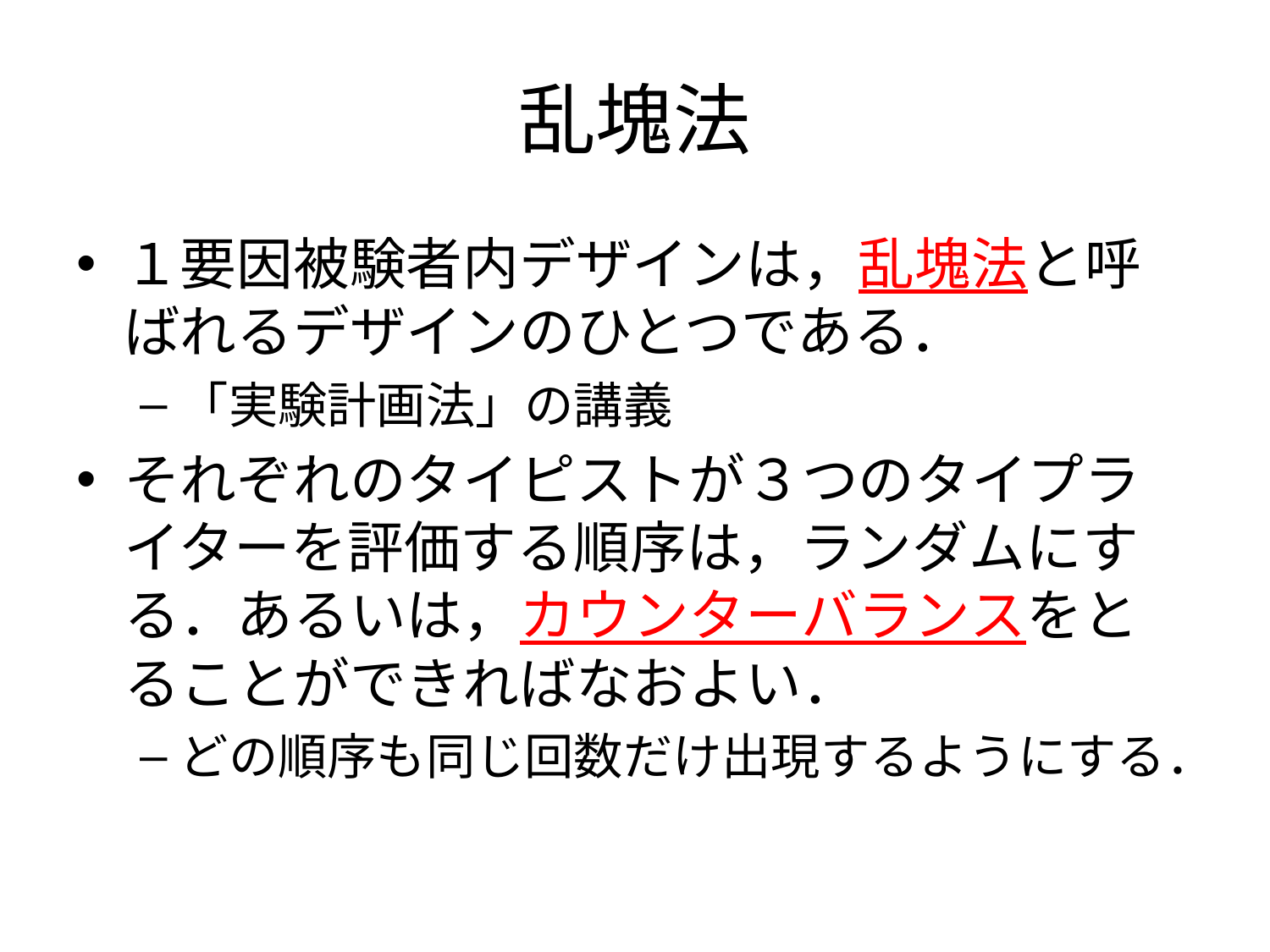

# 乱塊法
１要因被験者内デザインは，乱塊法と呼ばれるデザインのひとつである．
「実験計画法」の講義
それぞれのタイピストが３つのタイプライターを評価する順序は，ランダムにする．あるいは，カウンターバランスをとることができればなおよい．
どの順序も同じ回数だけ出現するようにする．